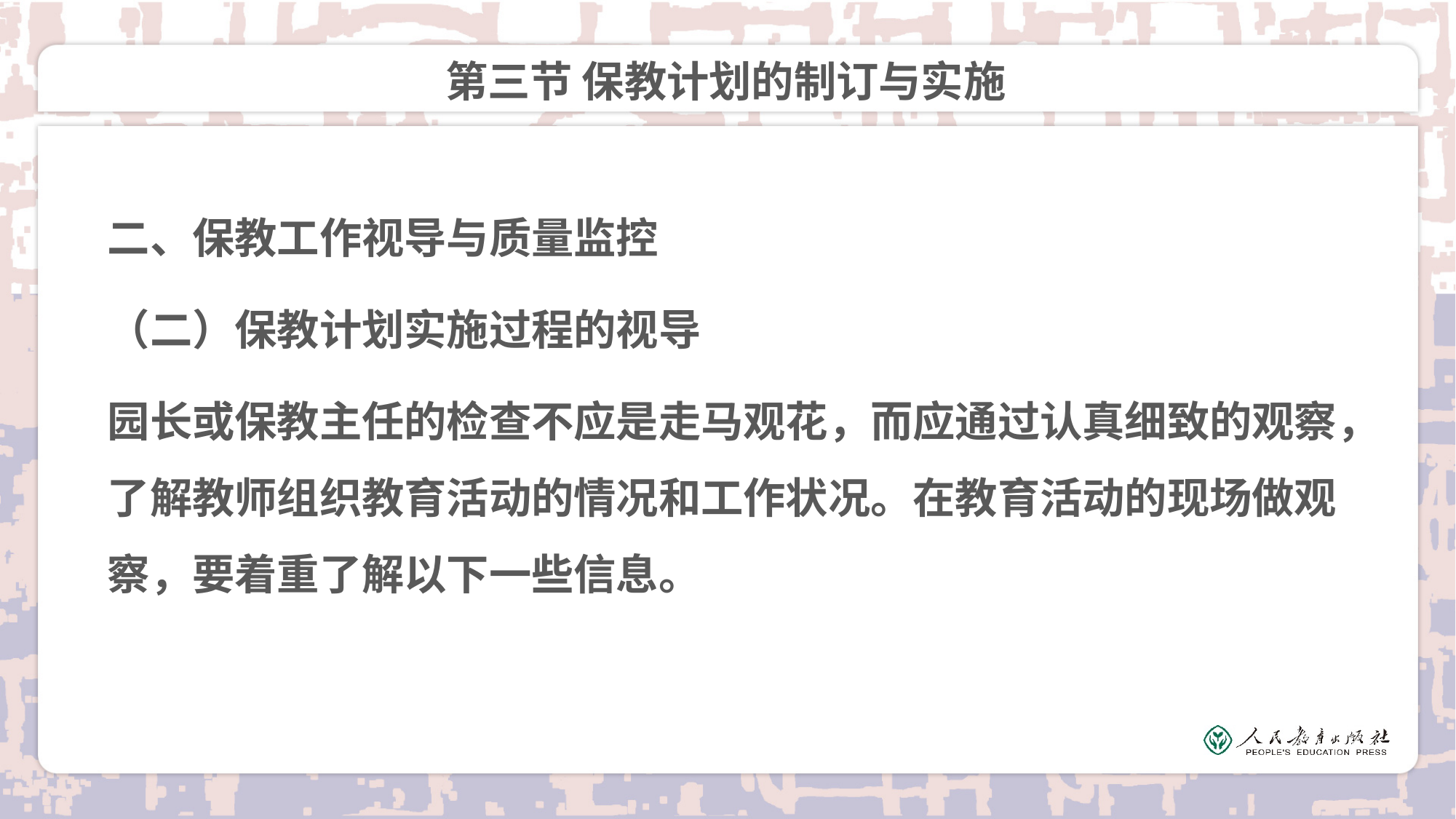

# 第三节 保教计划的制订与实施
二、保教工作视导与质量监控
（二）保教计划实施过程的视导
园长或保教主任的检查不应是走马观花，而应通过认真细致的观察，了解教师组织教育活动的情况和工作状况。在教育活动的现场做观察，要着重了解以下一些信息。